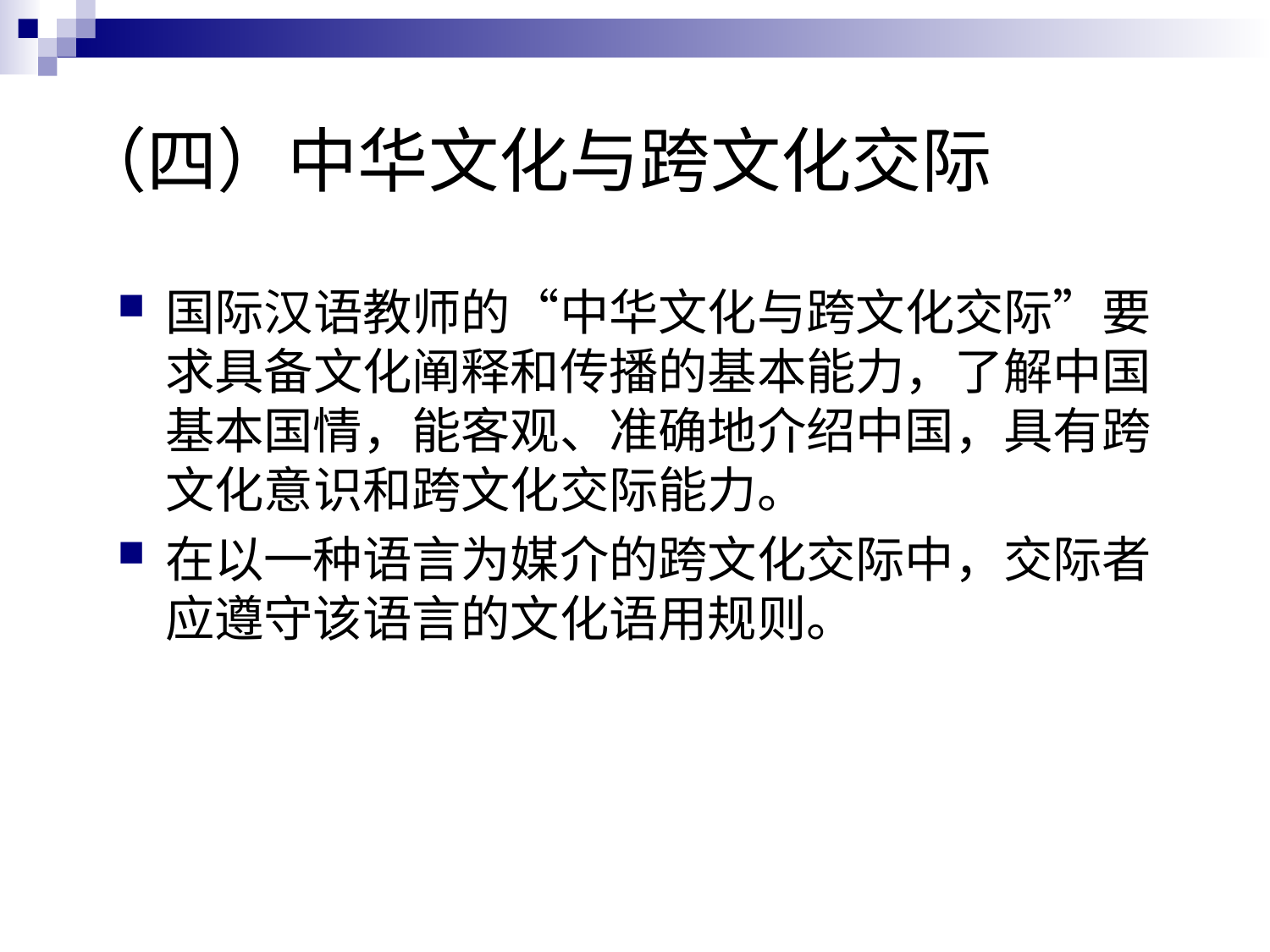

# （四）中华文化与跨文化交际
国际汉语教师的“中华文化与跨文化交际”要求具备文化阐释和传播的基本能力，了解中国基本国情，能客观、准确地介绍中国，具有跨文化意识和跨文化交际能力。
在以一种语言为媒介的跨文化交际中，交际者应遵守该语言的文化语用规则。